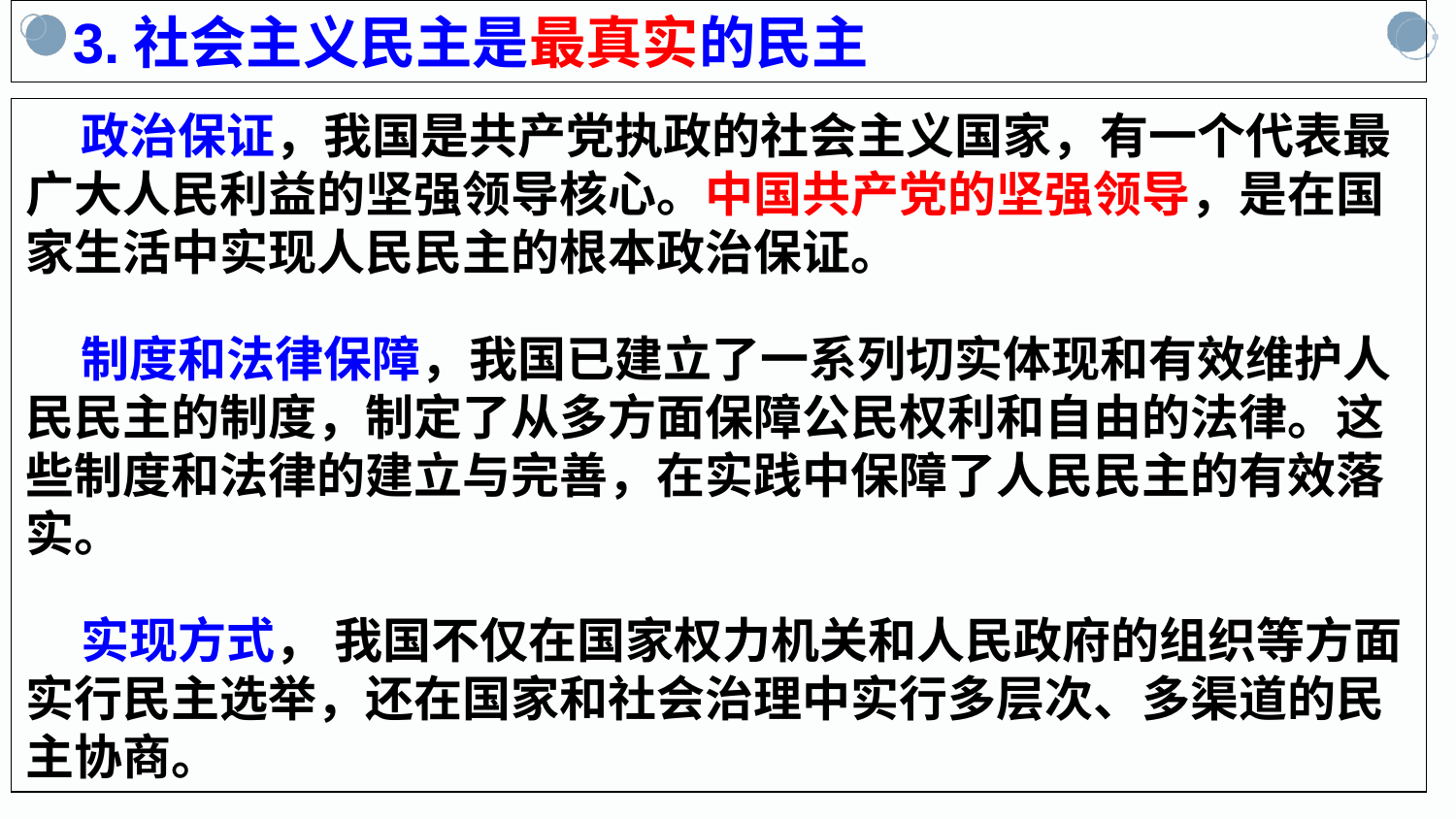

3.社会主义民主是最真实的民主
    政治保证，我国是共产党执政的社会主义国家，有一个代表最广大人民利益的坚强领导核心。中国共产党的坚强领导，是在国家生活中实现人民民主的根本政治保证。

    制度和法律保障，我国已建立了一系列切实体现和有效维护人民民主的制度，制定了从多方面保障公民权利和自由的法律。这些制度和法律的建立与完善，在实践中保障了人民民主的有效落实。

    实现方式， 我国不仅在国家权力机关和人民政府的组织等方面实行民主选举，还在国家和社会治理中实行多层次、多渠道的民主协商。